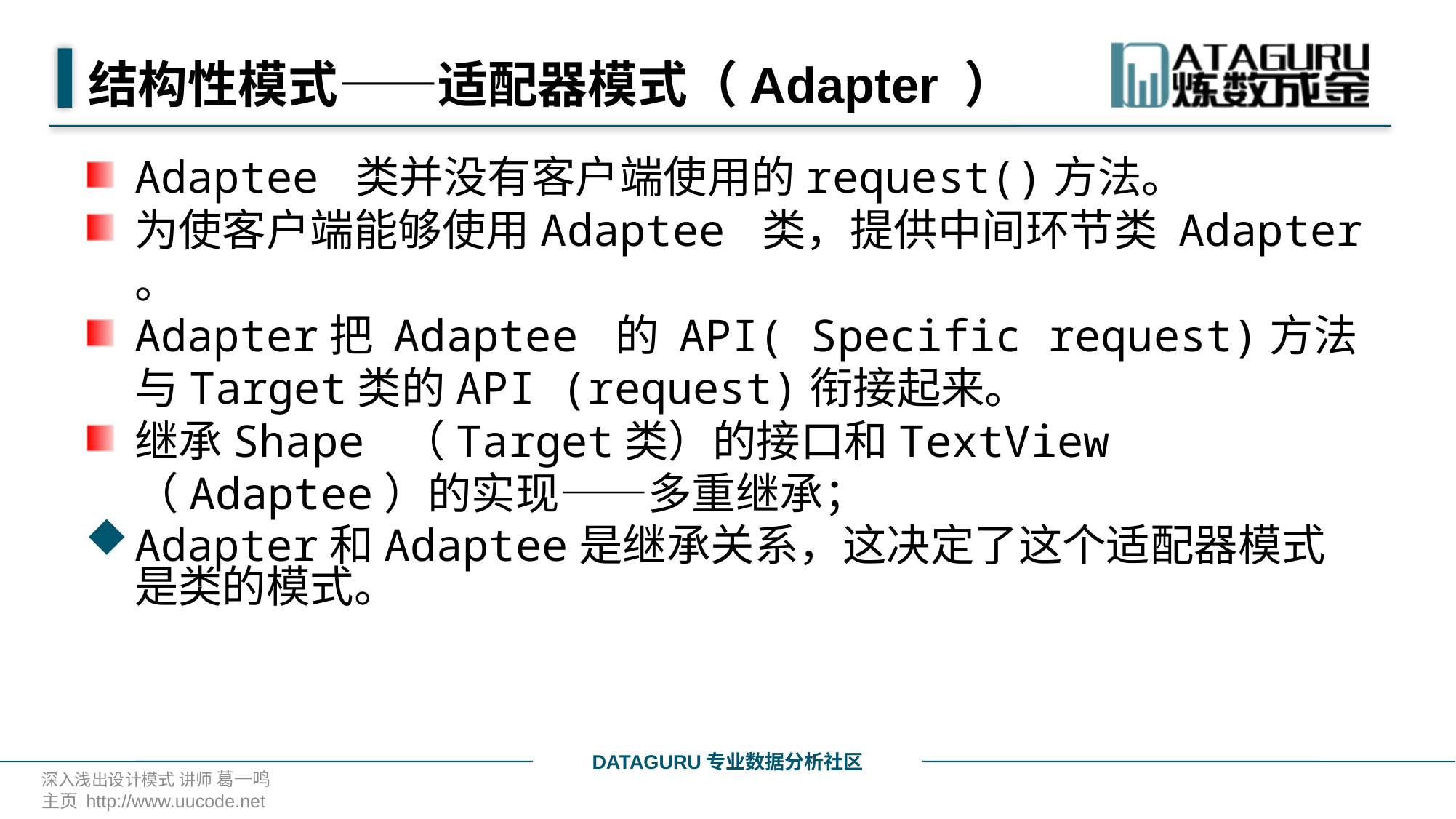

# 结构性模式——适配器模式（Adapter ）
Adaptee 类并没有客户端使用的request()方法。
为使客户端能够使用Adaptee 类，提供中间环节类 Adapter 。
Adapter把 Adaptee 的 API( Specific request)方法与Target类的API (request)衔接起来。
继承Shape （Target类）的接口和TextView （Adaptee）的实现——多重继承；
Adapter和Adaptee是继承关系，这决定了这个适配器模式是类的模式。